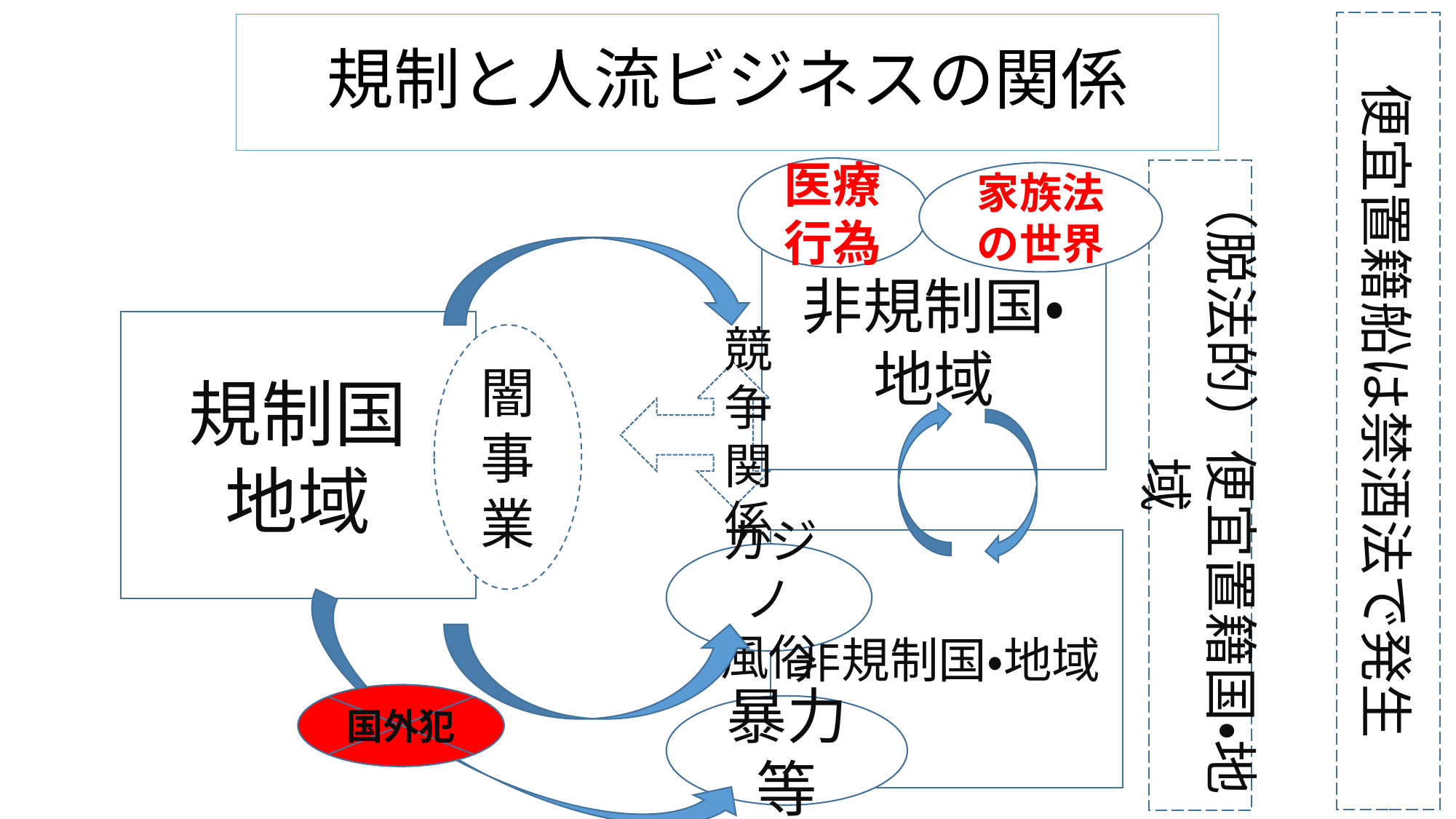

便宜置籍船は禁酒法で発生
# 規制と人流ビジネスの関係
医療行為
（脱法的）便宜置籍国・地域
家族法の世界
非規制国・地域

規制国
地域
闇
事
業
競争関係

非規制国・地域
カジノ
風俗

国外犯

暴力等